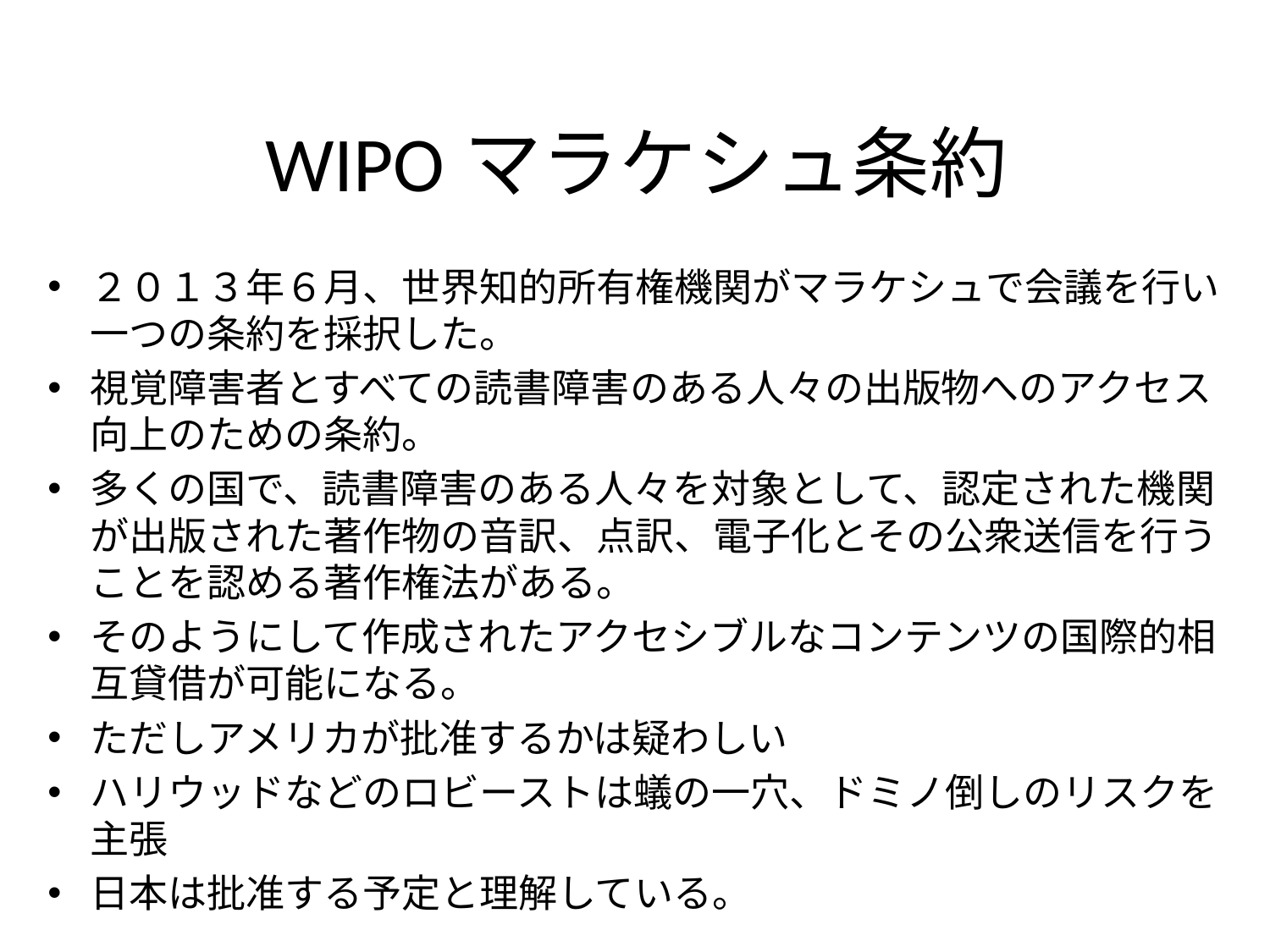

# WIPOマラケシュ条約
２０１３年６月、世界知的所有権機関がマラケシュで会議を行い一つの条約を採択した。
視覚障害者とすべての読書障害のある人々の出版物へのアクセス向上のための条約。
多くの国で、読書障害のある人々を対象として、認定された機関が出版された著作物の音訳、点訳、電子化とその公衆送信を行うことを認める著作権法がある。
そのようにして作成されたアクセシブルなコンテンツの国際的相互貸借が可能になる。
ただしアメリカが批准するかは疑わしい
ハリウッドなどのロビーストは蟻の一穴、ドミノ倒しのリスクを主張
日本は批准する予定と理解している。